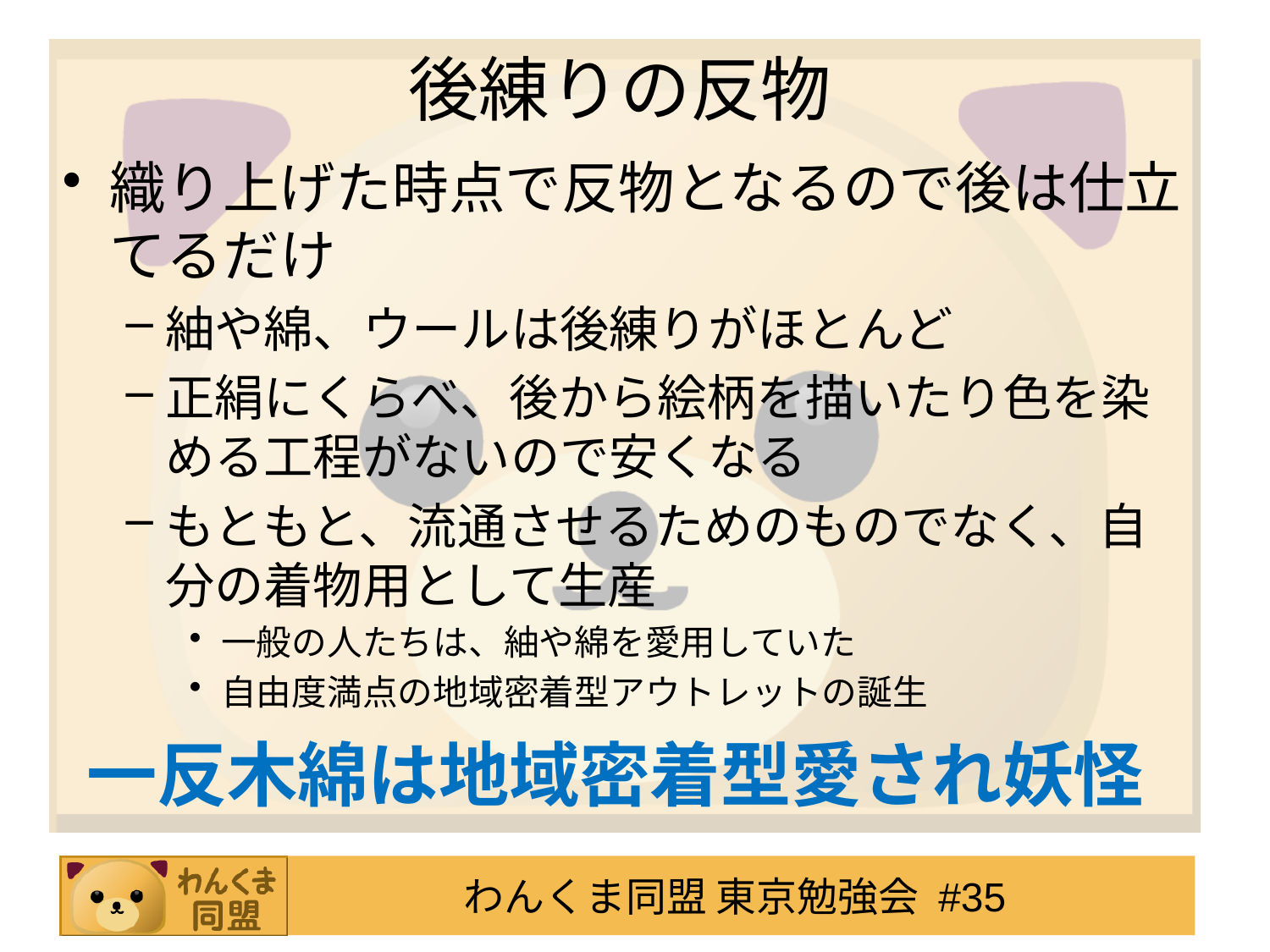

# 後練りの反物
織り上げた時点で反物となるので後は仕立てるだけ
紬や綿、ウールは後練りがほとんど
正絹にくらべ、後から絵柄を描いたり色を染める工程がないので安くなる
もともと、流通させるためのものでなく、自分の着物用として生産
一般の人たちは、紬や綿を愛用していた
自由度満点の地域密着型アウトレットの誕生
一反木綿は地域密着型愛され妖怪